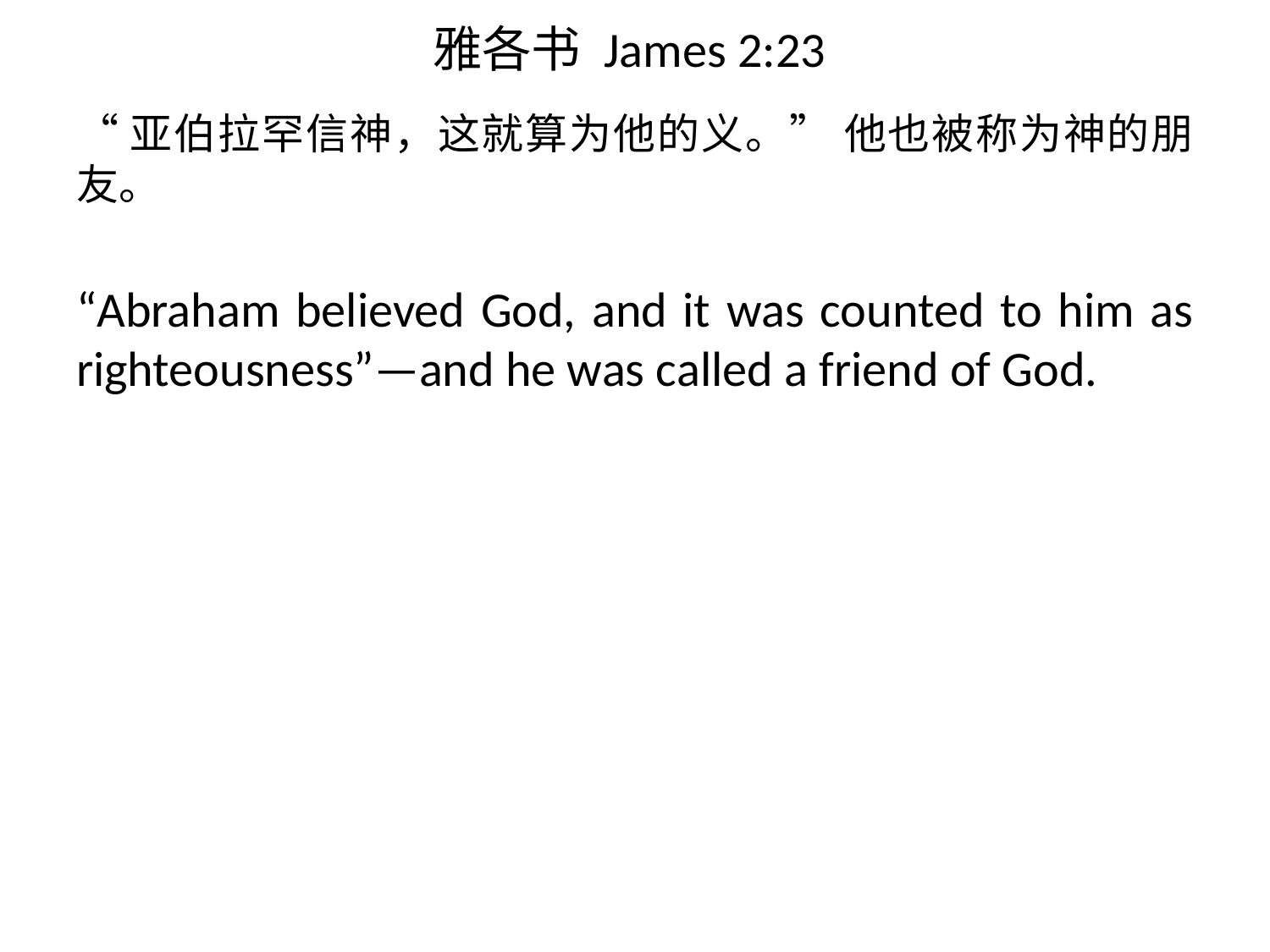

# 雅各书 James 2:23
“亚伯拉罕信神，这就算为他的义。” 他也被称为神的朋友。

“Abraham believed God, and it was counted to him as righteousness”—and he was called a friend of God.